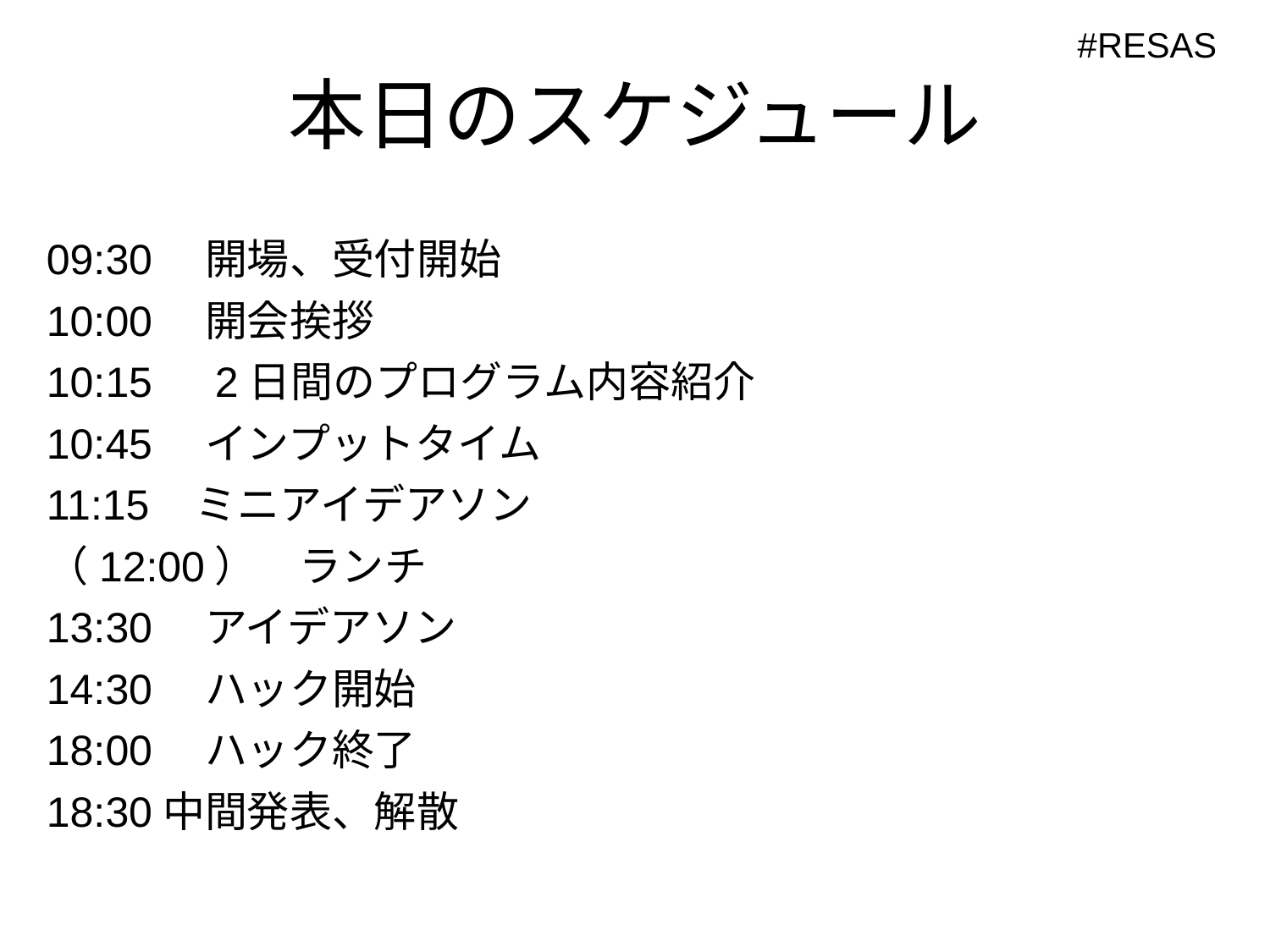

# 本日のスケジュール
09:30　開場、受付開始
10:00　開会挨拶
10:15　2日間のプログラム内容紹介
10:45　インプットタイム
11:15   ミニアイデアソン
（12:00）　ランチ
13:30　アイデアソン
14:30　ハック開始
18:00　ハック終了
18:30中間発表、解散